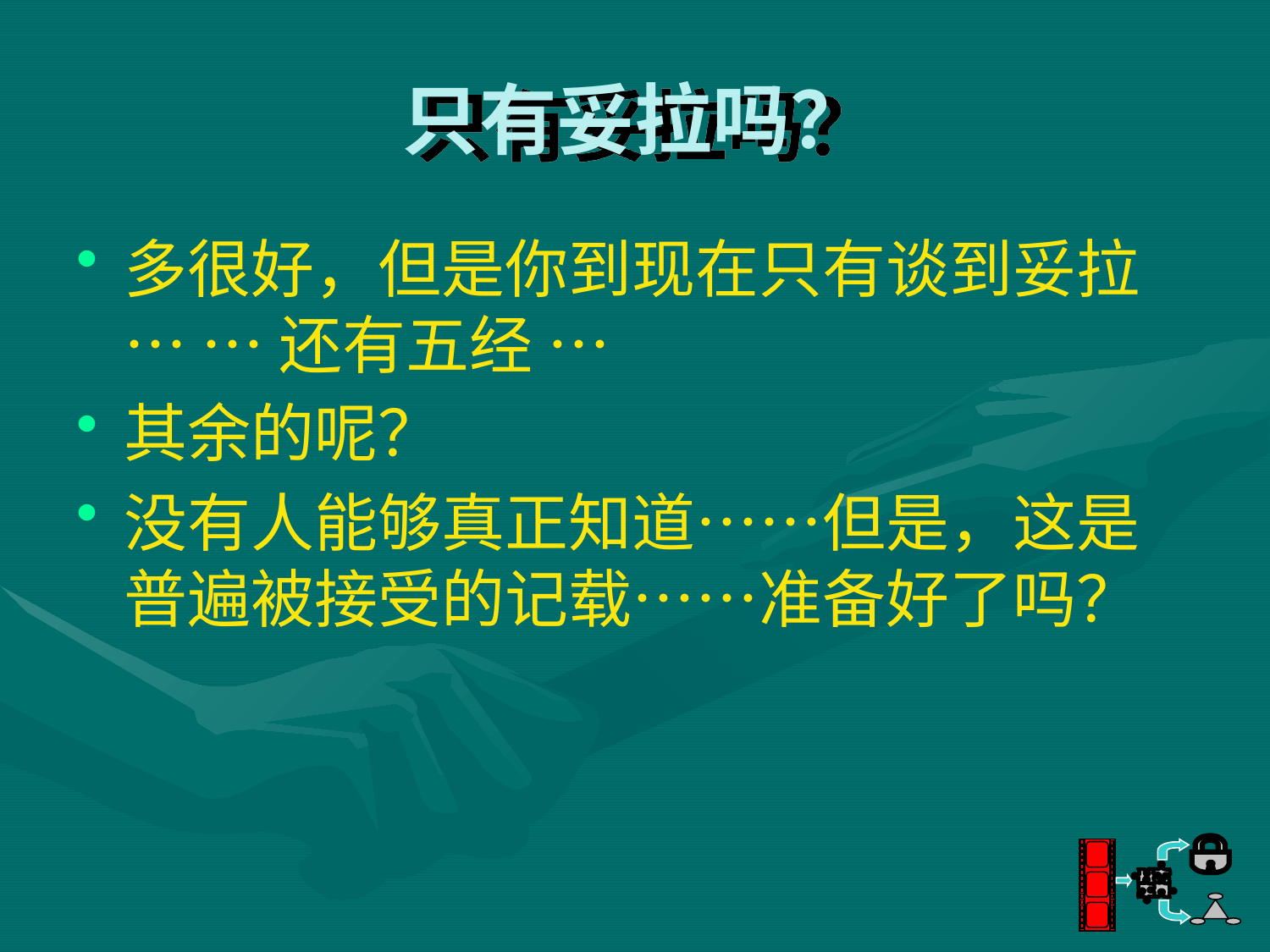

# 只有妥拉吗？
多很好，但是你到现在只有谈到妥拉… … 还有五经 …
其余的呢？
没有人能够真正知道⋯⋯但是，这是普遍被接受的记载⋯⋯准备好了吗？